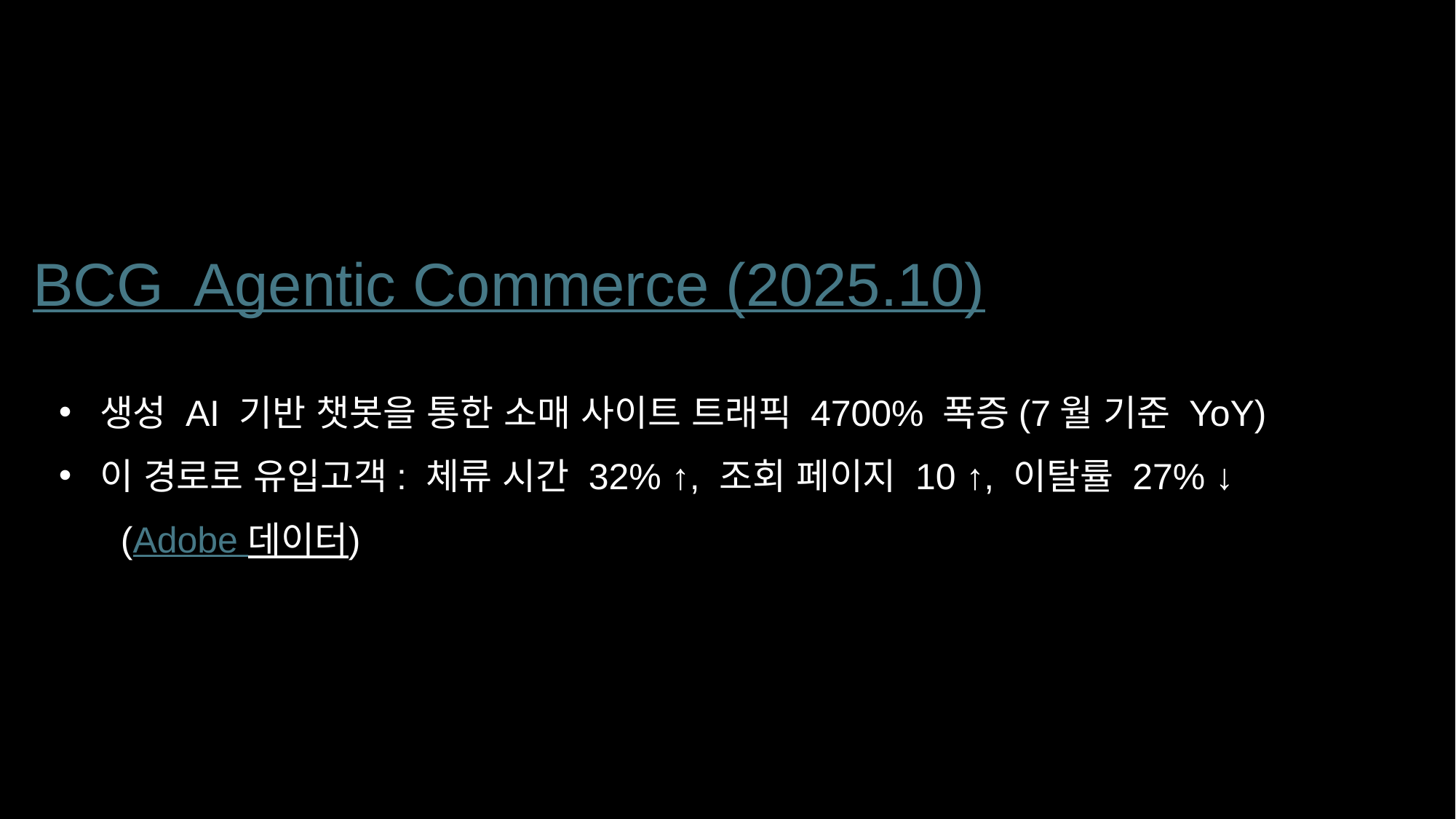

BCG  Agentic Commerce (2025.10)
생성 AI 기반 챗봇을 통한 소매 사이트 트래픽 4700% 폭증(7월 기준 YoY)
이 경로로 유입고객: 체류 시간 32% ↑, 조회 페이지 10 ↑, 이탈률 27% ↓
  (Adobe 데이터)